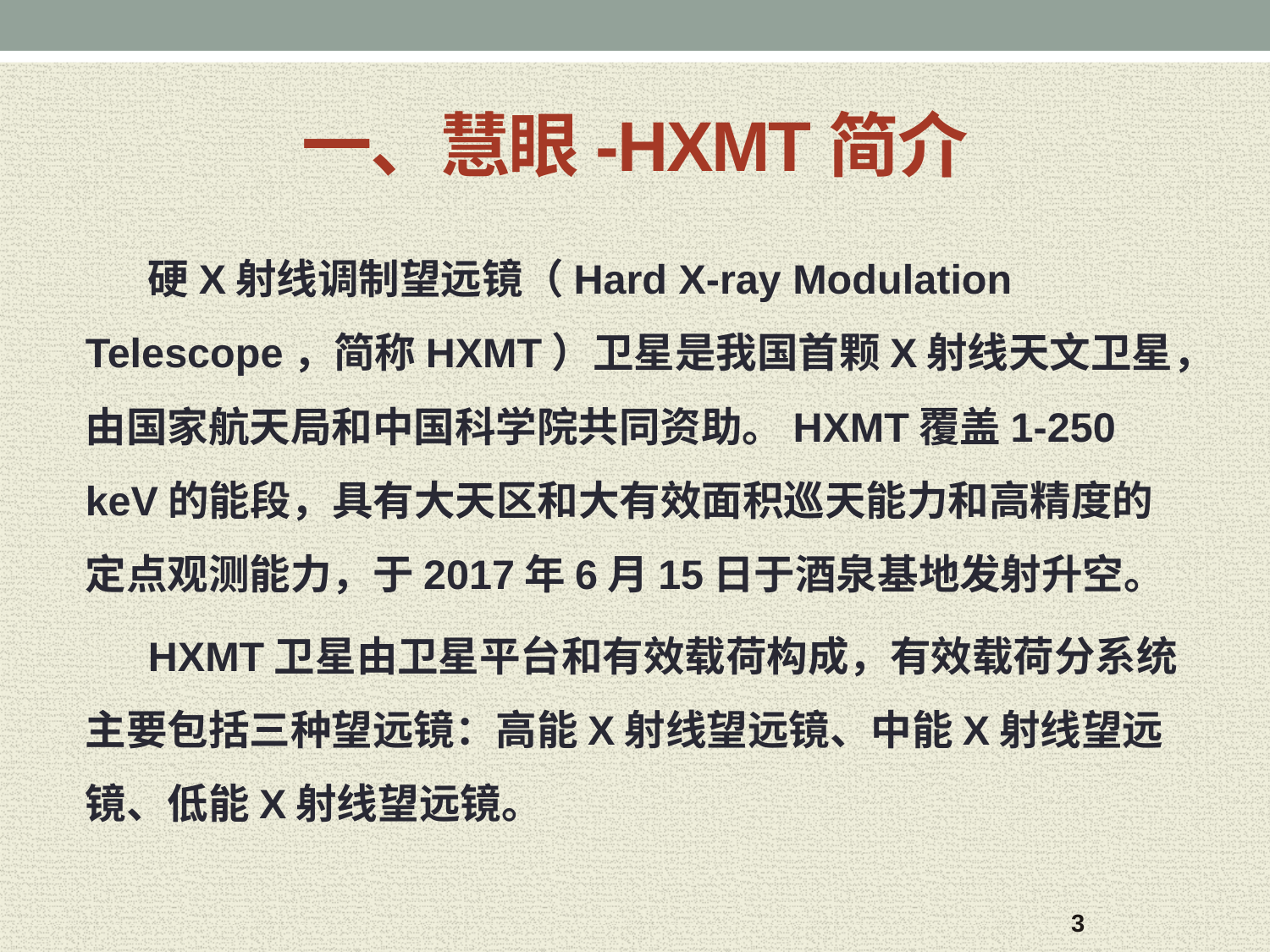

# 一、慧眼-HXMT简介
硬X射线调制望远镜（Hard X-ray Modulation Telescope，简称HXMT）卫星是我国首颗X射线天文卫星，由国家航天局和中国科学院共同资助。HXMT覆盖1-250 keV的能段，具有大天区和大有效面积巡天能力和高精度的定点观测能力，于2017年6月15日于酒泉基地发射升空。
HXMT卫星由卫星平台和有效载荷构成，有效载荷分系统主要包括三种望远镜：高能X射线望远镜、中能X射线望远镜、低能X射线望远镜。
3